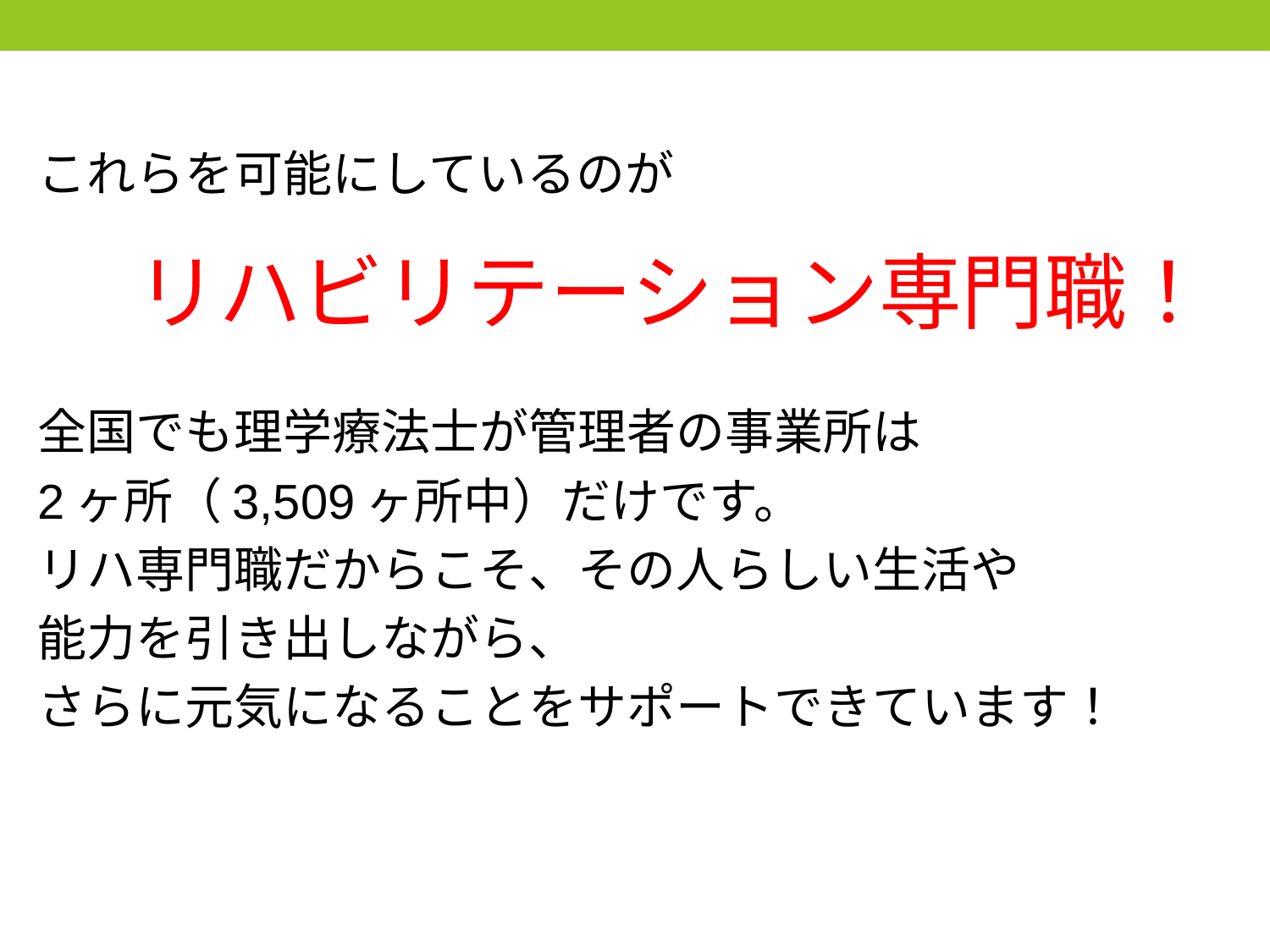

これらを可能にしているのが

　　リハビリテーション専門職！

全国でも理学療法士が管理者の事業所は
2ヶ所（3,509ヶ所中）だけです。
リハ専門職だからこそ、その人らしい生活や
能力を引き出しながら、
さらに元気になることをサポートできています！